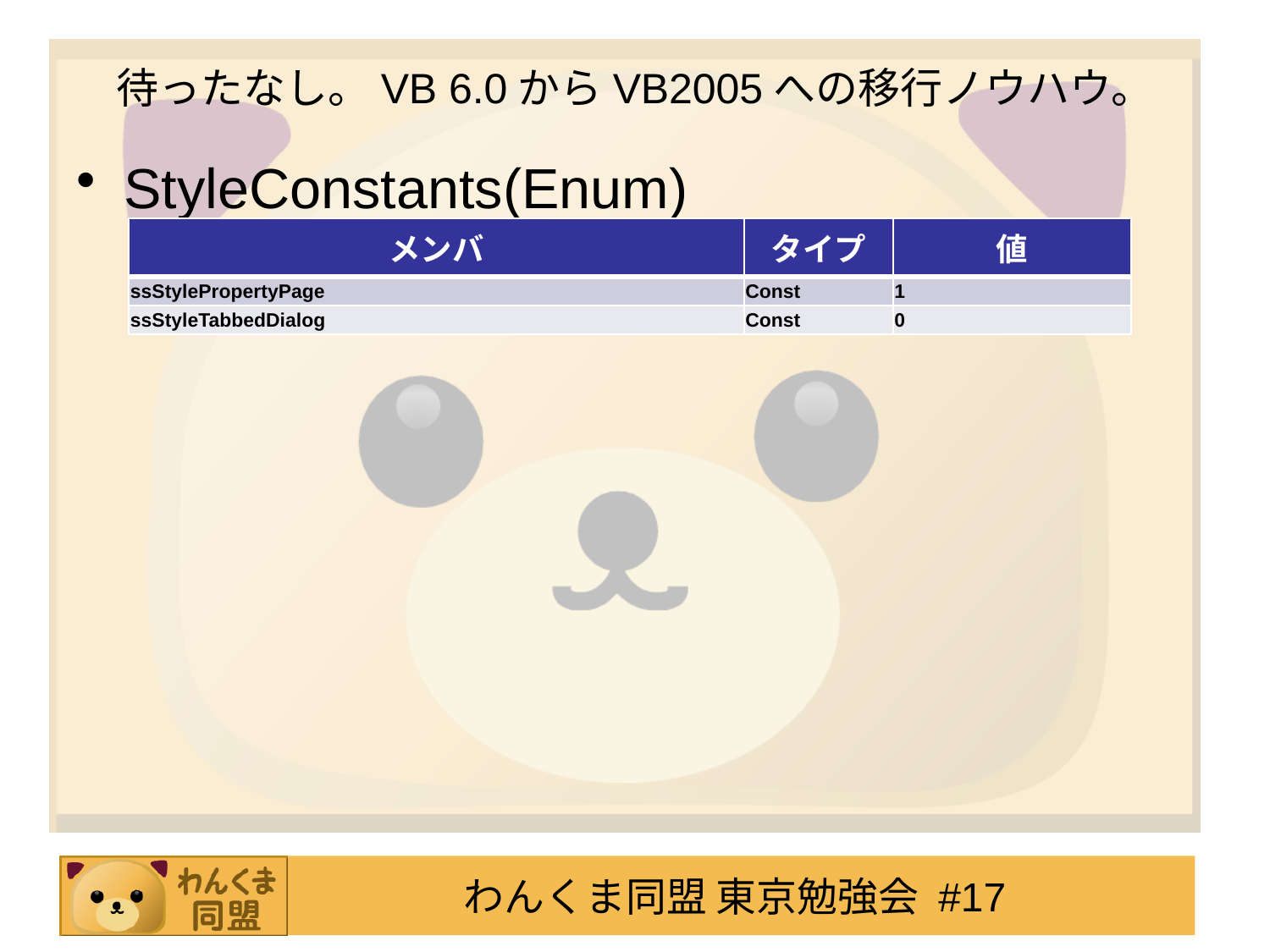

# 待ったなし。VB 6.0からVB2005への移行ノウハウ。
StyleConstants(Enum)

| メンバ | タイプ | 値 |
| --- | --- | --- |
| ssStylePropertyPage | Const | 1 |
| ssStyleTabbedDialog | Const | 0 |